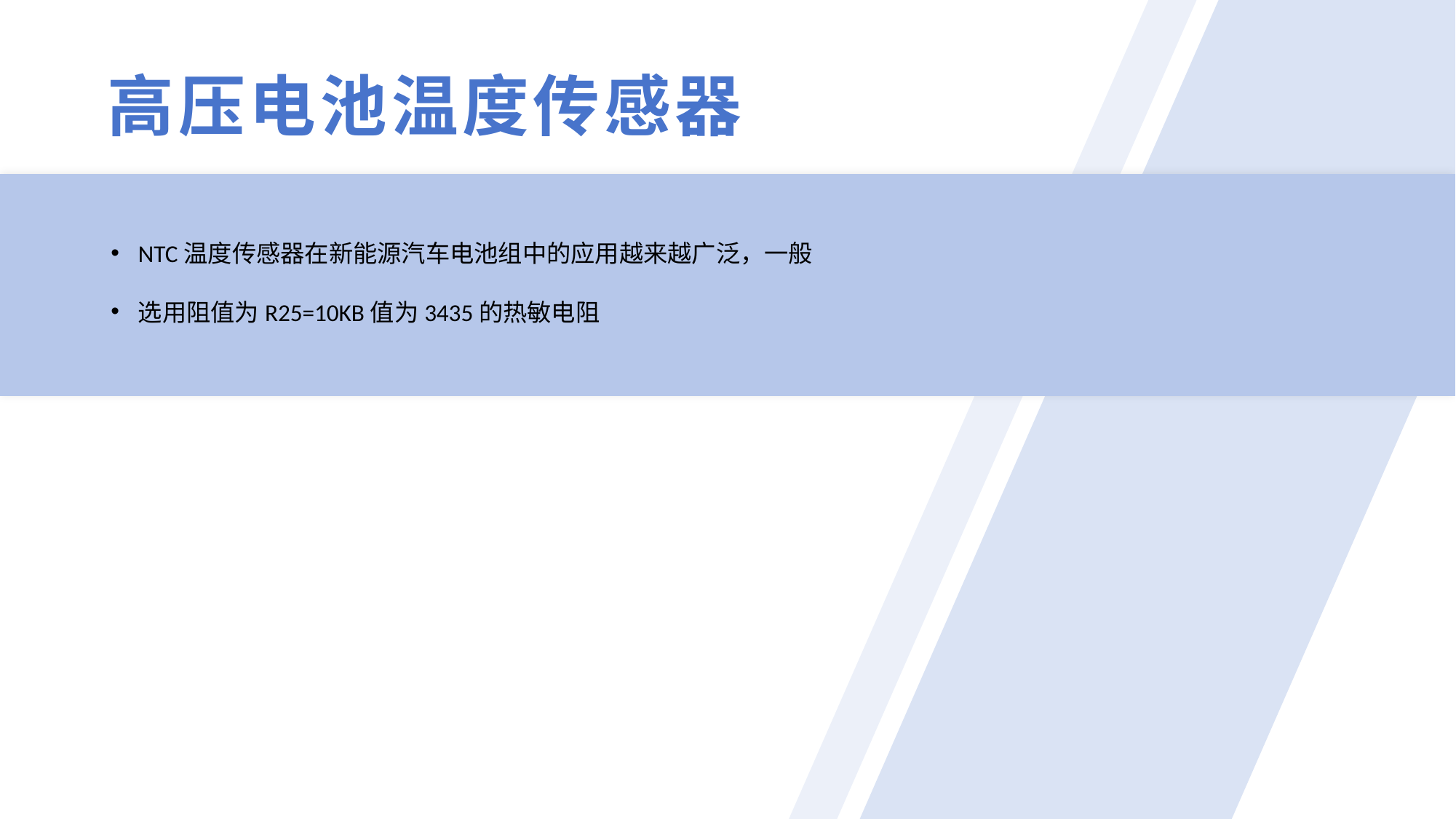

高压电池温度传感器

NTC温度传感器在新能源汽车电池组中的应用越来越广泛，一般
选用阻值为R25=10KB值为3435的热敏电阻